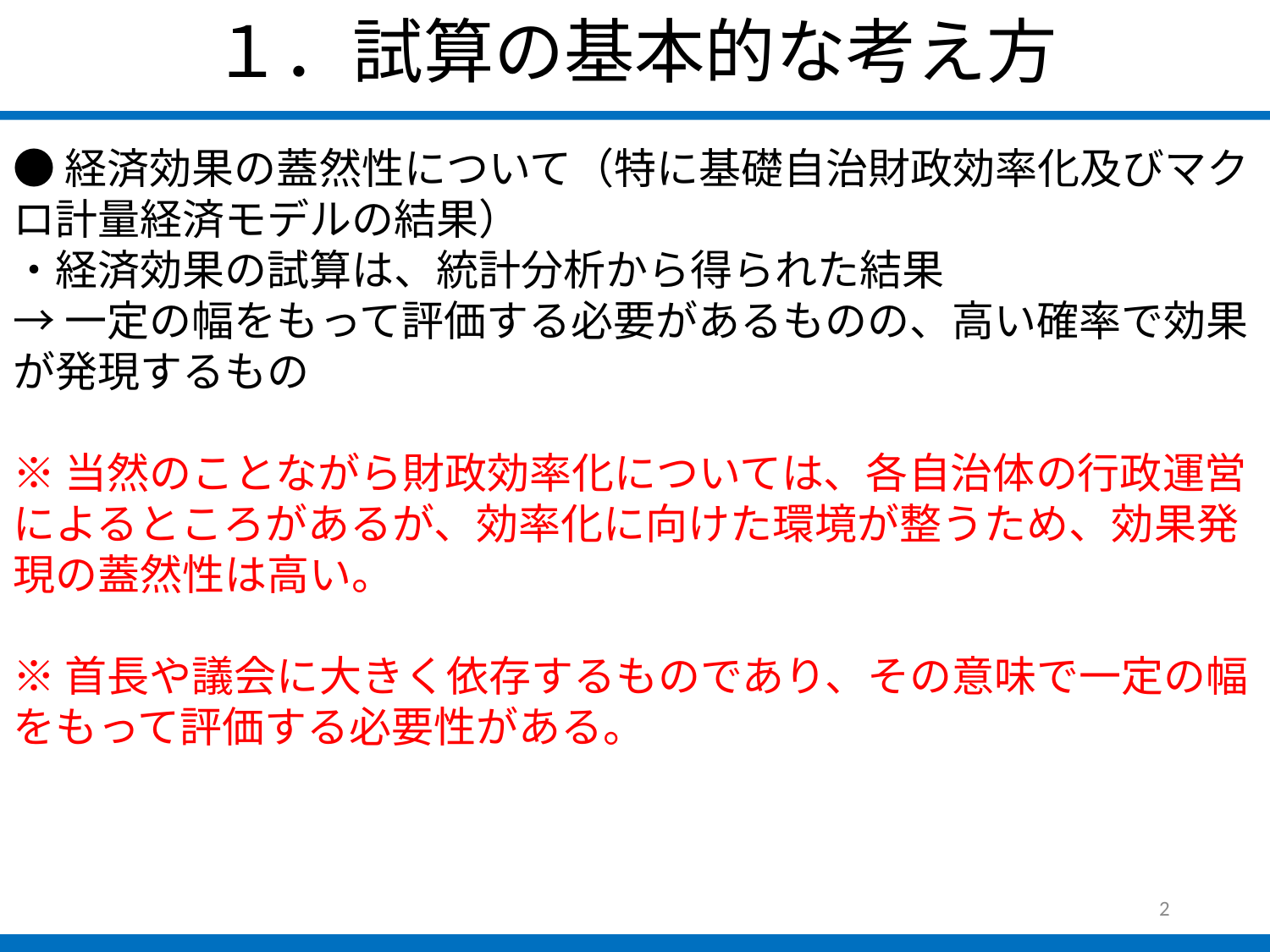

１．試算の基本的な考え方

●経済効果の蓋然性について（特に基礎自治財政効率化及びマクロ計量経済モデルの結果）
・経済効果の試算は、統計分析から得られた結果
→一定の幅をもって評価する必要があるものの、高い確率で効果が発現するもの

※当然のことながら財政効率化については、各自治体の行政運営によるところがあるが、効率化に向けた環境が整うため、効果発現の蓋然性は高い。

※首長や議会に大きく依存するものであり、その意味で一定の幅をもって評価する必要性がある。
2